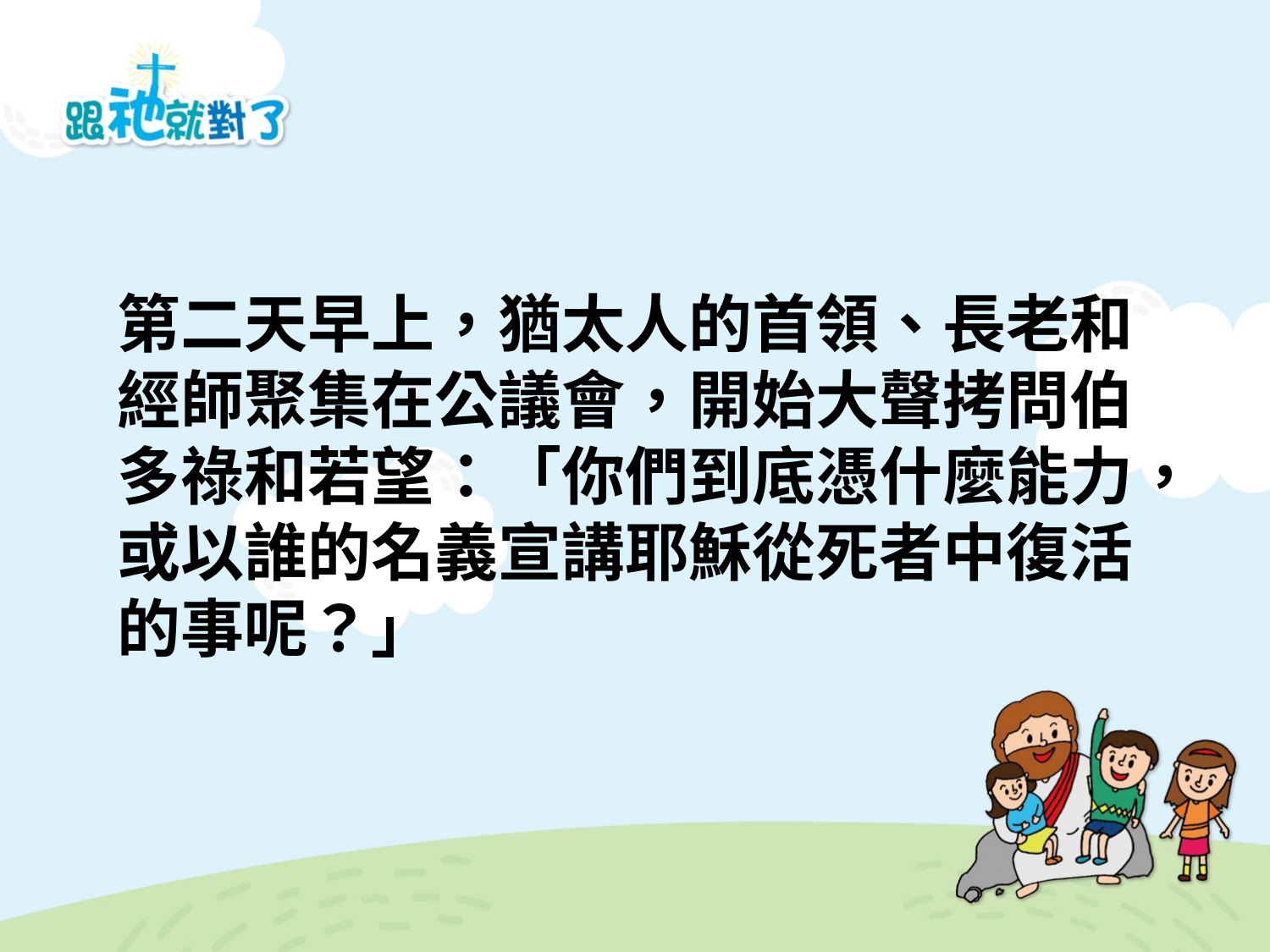

第二天早上，猶太人的首領、長老和經師聚集在公議會，開始大聲拷問伯多祿和若望：「你們到底憑什麼能力，或以誰的名義宣講耶穌從死者中復活的事呢？」